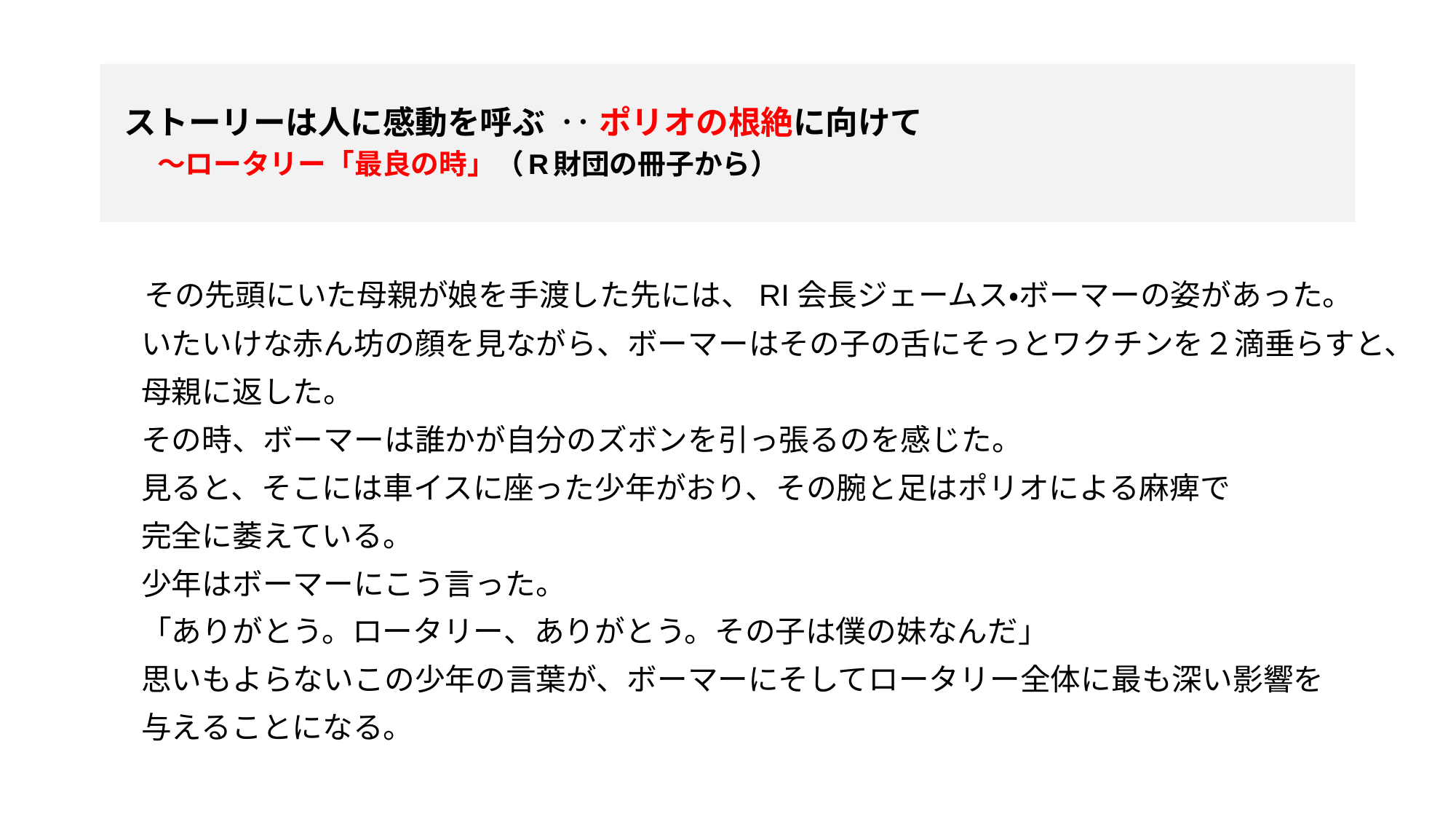

# ストーリーは人に感動を呼ぶ  ‥ ポリオの根絶に向けて 　 ～ロータリー「最良の時」（R財団の冊子から）
　その先頭にいた母親が娘を手渡した先には、RI会長ジェームス・ボーマーの姿があった。
　いたいけな赤ん坊の顔を見ながら、ボーマーはその子の舌にそっとワクチンを２滴垂らすと、
　母親に返した。
　その時、ボーマーは誰かが自分のズボンを引っ張るのを感じた。
　見ると、そこには車イスに座った少年がおり、その腕と足はポリオによる麻痺で
　完全に萎えている。
　少年はボーマーにこう言った。
　「ありがとう。ロータリー、ありがとう。その子は僕の妹なんだ」
　思いもよらないこの少年の言葉が、ボーマーにそしてロータリー全体に最も深い影響を
　与えることになる。